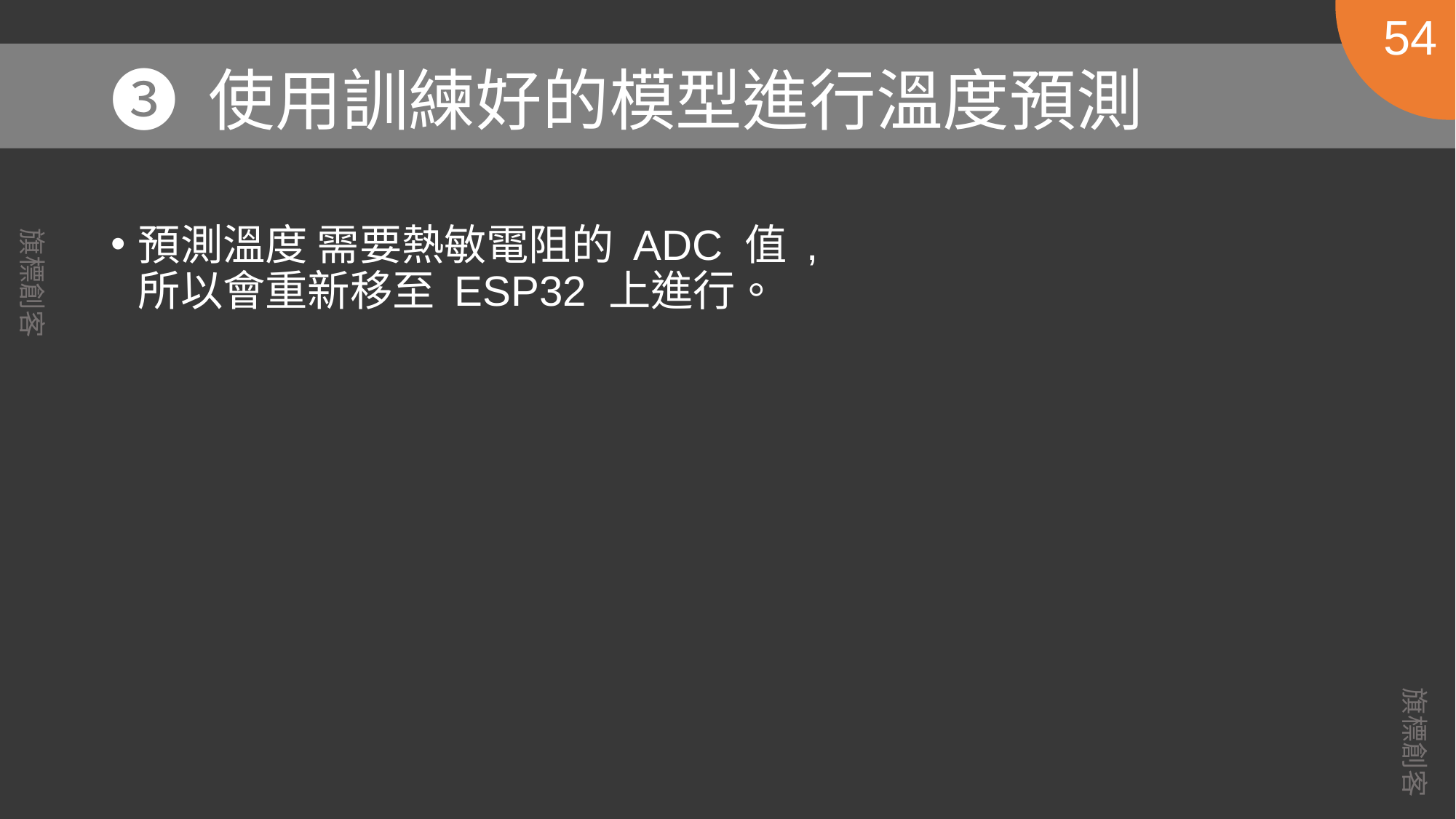

54
# ❸ 使用訓練好的模型進行溫度預測
預測溫度 需要熱敏電阻的 ADC 值 ,
所以會重新移至 ESP32 上進行。